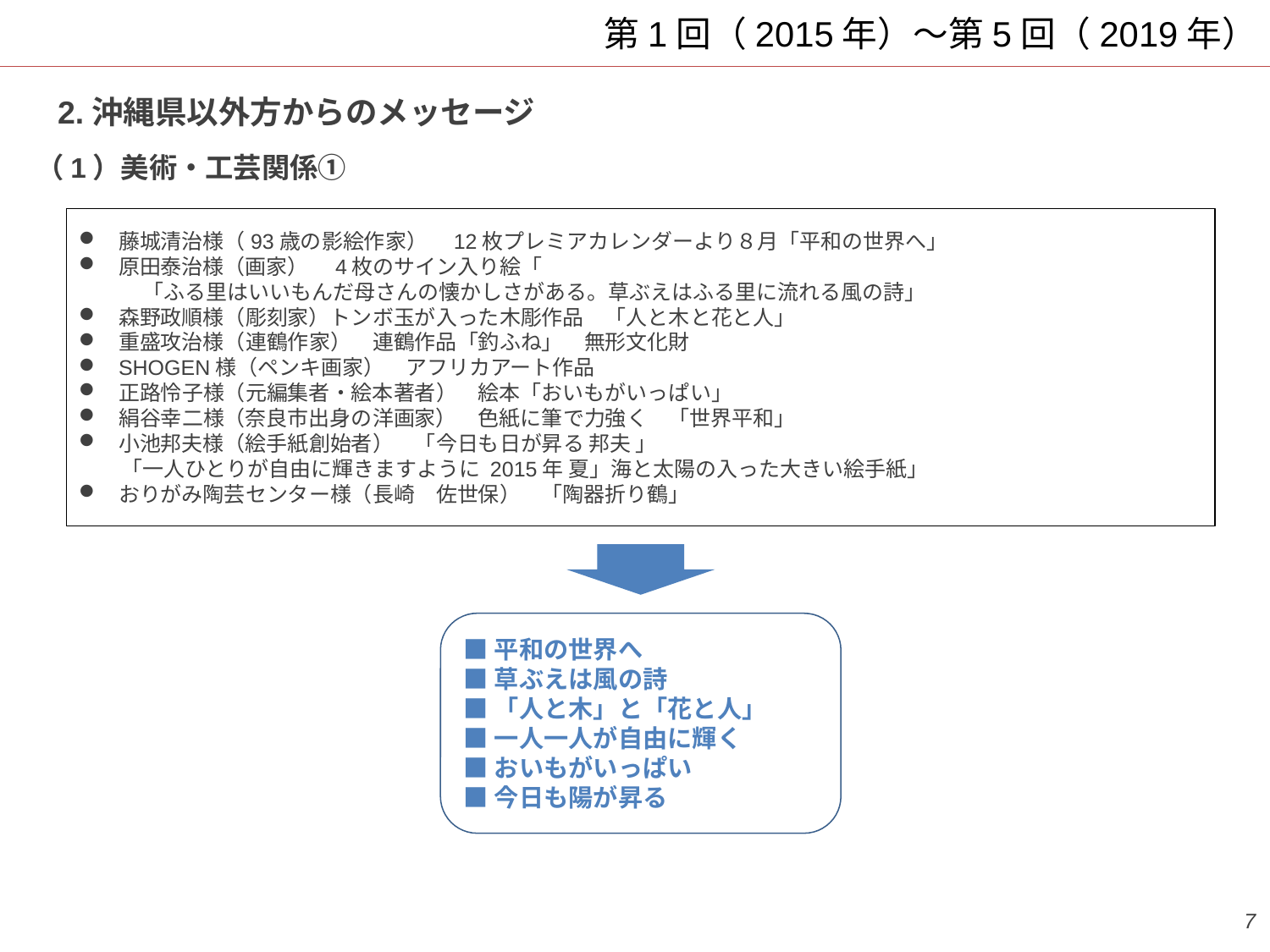

# 第1回（2015年）～第5回（2019年）
2.沖縄県以外方からのメッセージ
（1）美術・工芸関係①
藤城清治様（93歳の影絵作家）　12枚プレミアカレンダーより８月「平和の世界へ」
原田泰治様（画家）　4枚のサイン入り絵「
　　　「ふる里はいいもんだ母さんの懐かしさがある。草ぶえはふる里に流れる風の詩」
森野政順様（彫刻家）トンボ玉が入った木彫作品　「人と木と花と人」
重盛攻治様（連鶴作家）　連鶴作品「釣ふね」　無形文化財
SHOGEN様（ペンキ画家）　アフリカアート作品
正路怜子様（元編集者・絵本著者）　絵本「おいもがいっぱい」
絹谷幸二様（奈良市出身の洋画家）　色紙に筆で力強く　「世界平和」
小池邦夫様（絵手紙創始者）　「今日も日が昇る 邦夫 」
　　「一人ひとりが自由に輝きますように 2015年 夏」海と太陽の入った大きい絵手紙」
おりがみ陶芸センター様（長崎　佐世保）　「陶器折り鶴」

■平和の世界へ
■草ぶえは風の詩
■「人と木」と「花と人」
■一人一人が自由に輝く
■おいもがいっぱい
■今日も陽が昇る